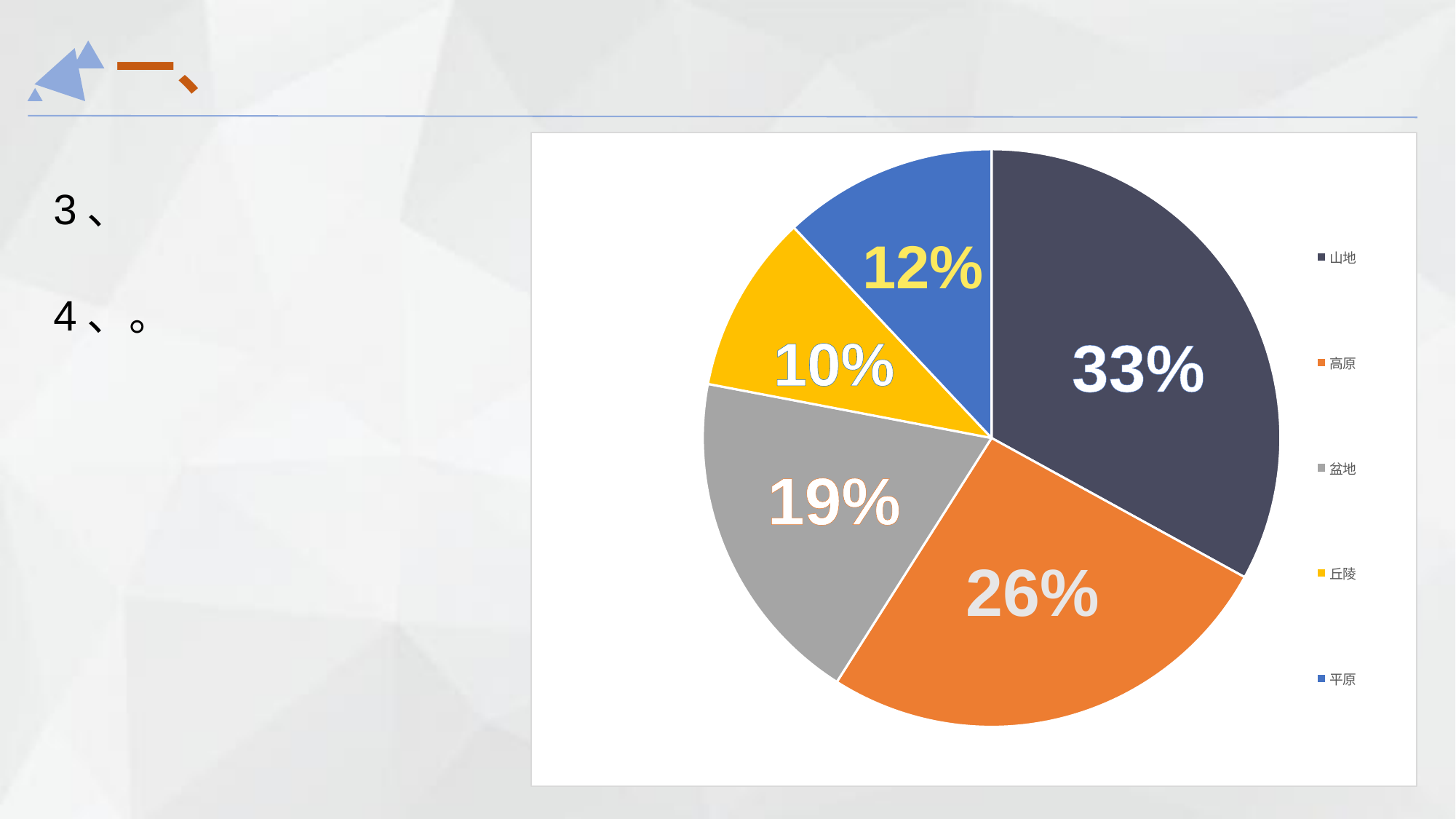

一、

### Chart

| Category | 百分比 |
|---|---|
| 山地 | 33.0 |
| 高原 | 26.0 |
| 盆地 | 19.0 |
| 丘陵 | 10.0 |
| 平原 | 12.0 |
3、
12%
4、。
10%
33%
19%
26%